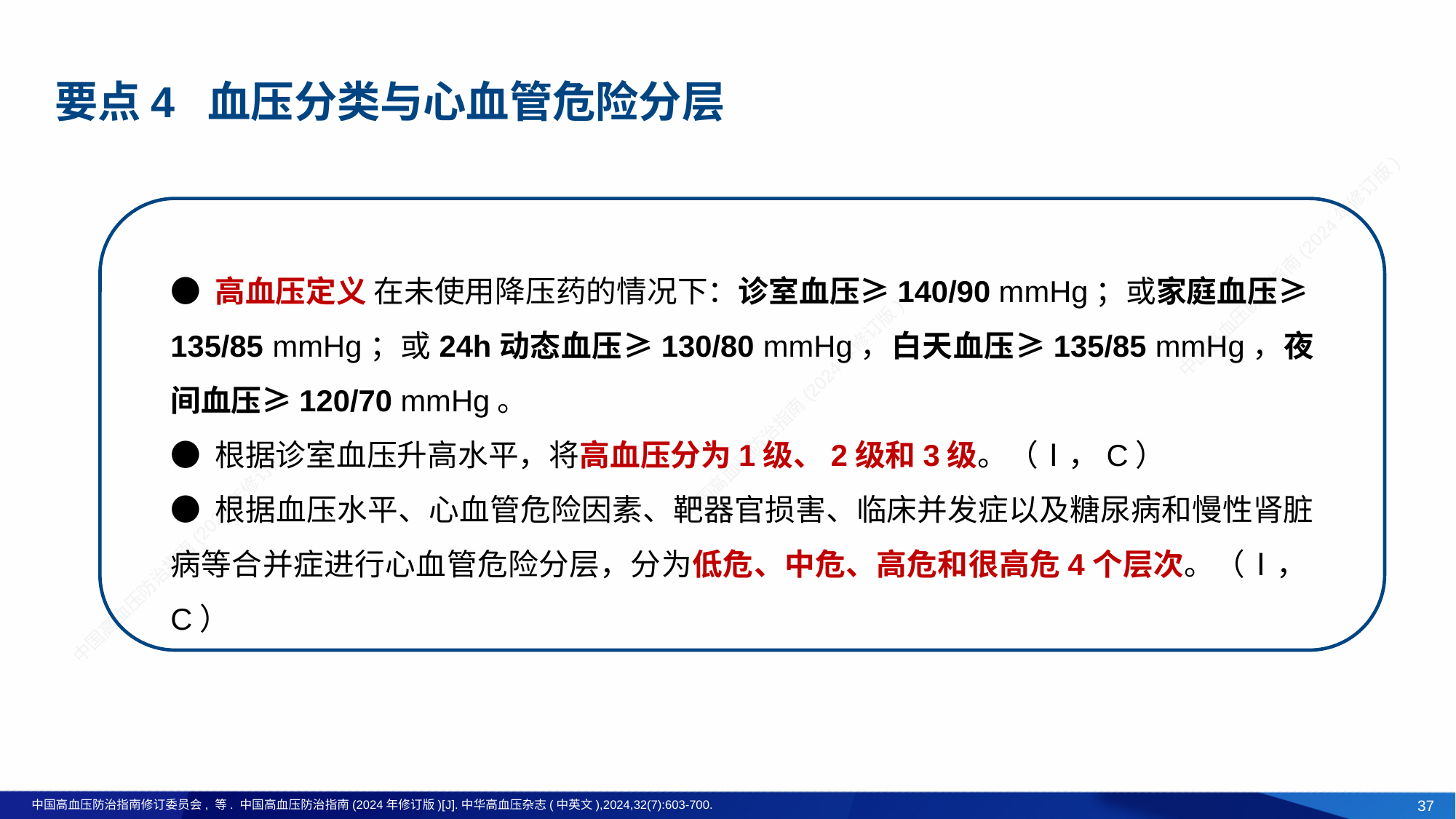

要点4  血压分类与心血管危险分层

● 高血压定义 在未使用降压药的情况下：诊室血压≥140/90 mmHg；或家庭血压≥135/85 mmHg；或24h动态血压≥130/80 mmHg，白天血压≥135/85 mmHg，夜间血压≥120/70 mmHg。
● 根据诊室血压升高水平，将高血压分为1级、2级和3级。（Ⅰ，C）
● 根据血压水平、心血管危险因素、靶器官损害、临床并发症以及糖尿病和慢性肾脏病等合并症进行心血管危险分层，分为低危、中危、高危和很高危4个层次。（Ⅰ，C）